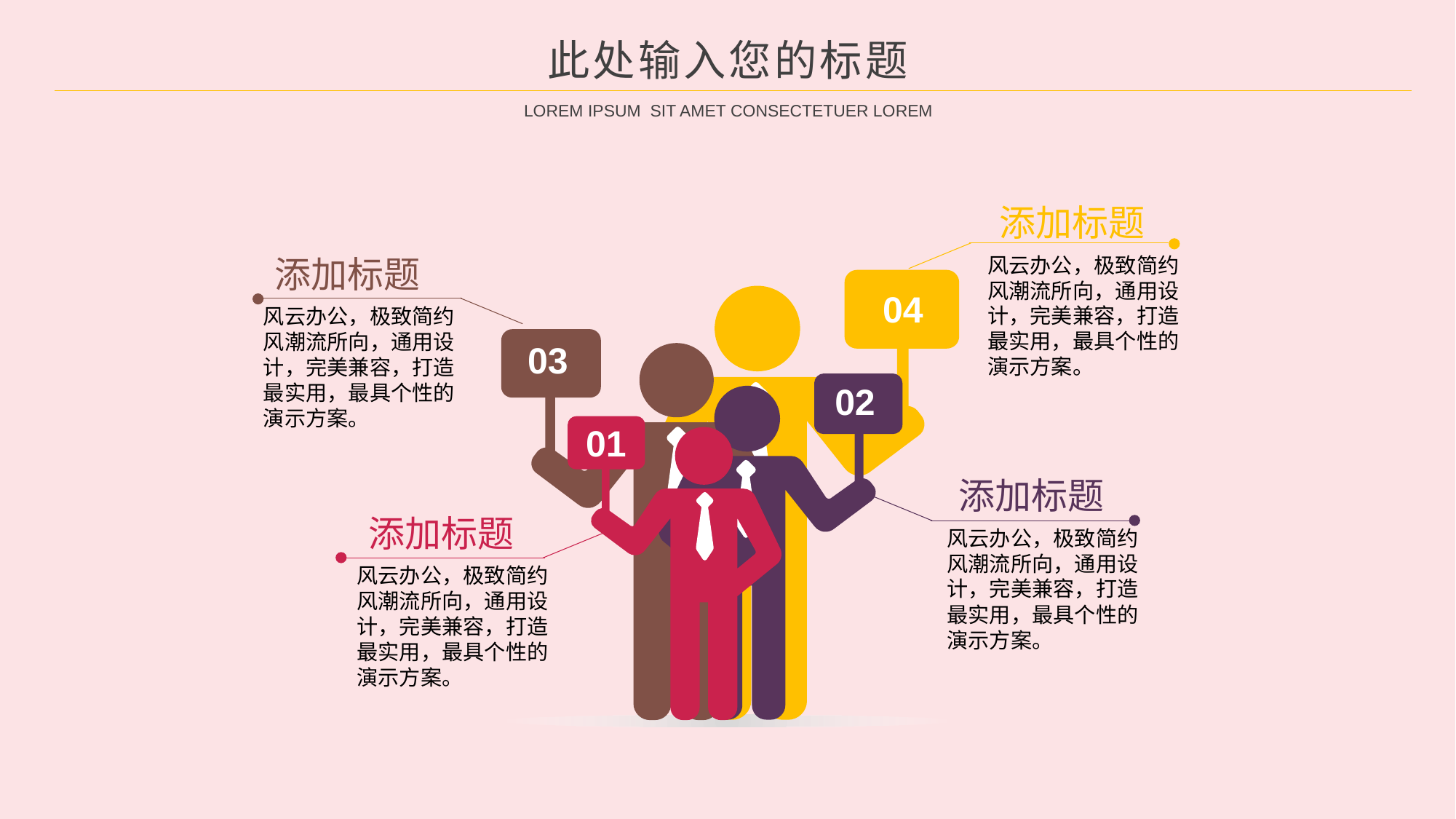

此处输入您的标题
LOREM IPSUM  SIT AMET CONSECTETUER LOREM
添加标题

添加标题
风云办公，极致简约风潮流所向，通用设计，完美兼容，打造最实用，最具个性的演示方案。

04

风云办公，极致简约风潮流所向，通用设计，完美兼容，打造最实用，最具个性的演示方案。

03

02
01

添加标题
添加标题

风云办公，极致简约风潮流所向，通用设计，完美兼容，打造最实用，最具个性的演示方案。

风云办公，极致简约风潮流所向，通用设计，完美兼容，打造最实用，最具个性的演示方案。